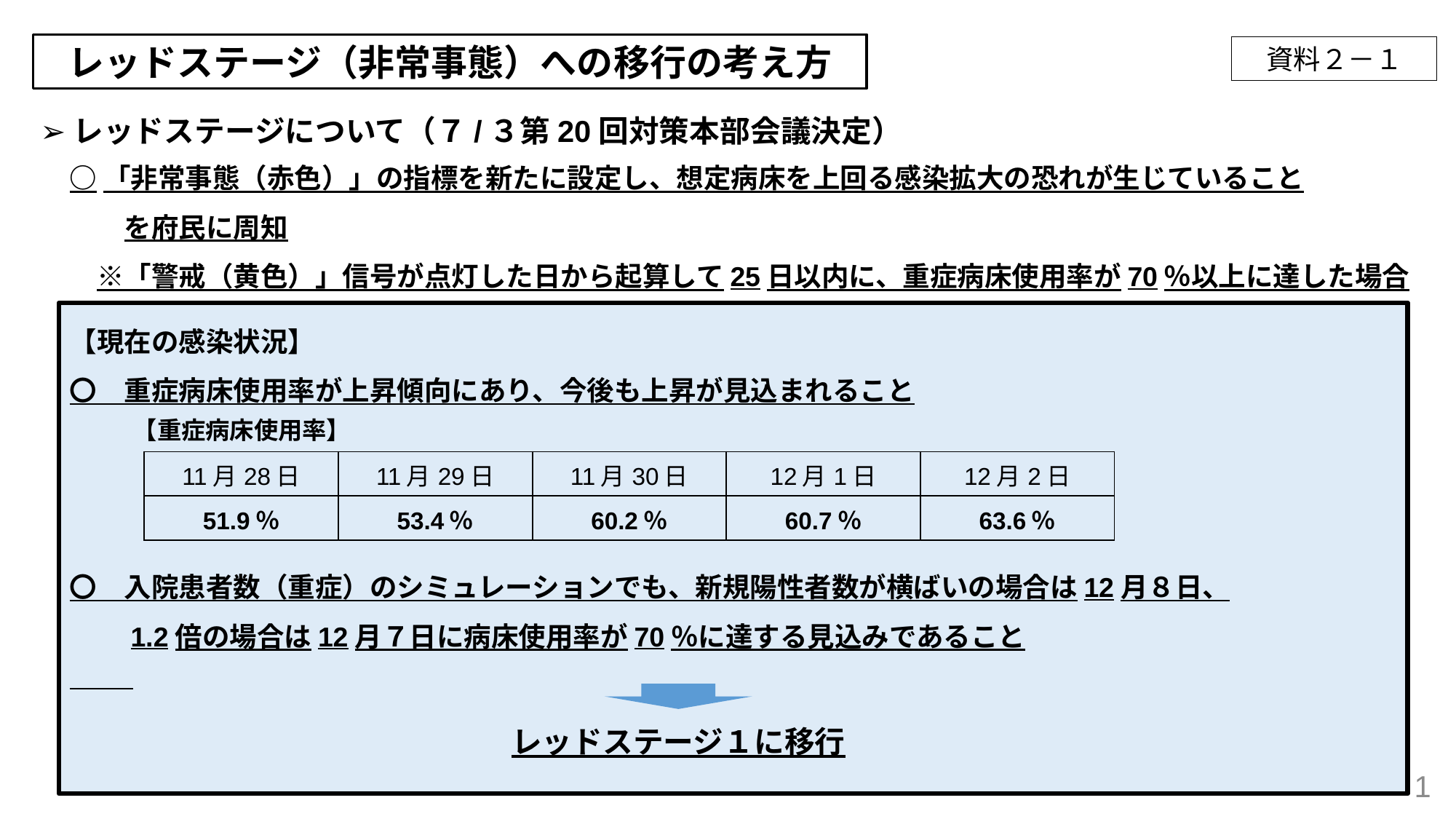

レッドステージ（非常事態）への移行の考え方
資料２－１
➢レッドステージについて（７/３第20回対策本部会議決定）
○「非常事態（赤色）」の指標を新たに設定し、想定病床を上回る感染拡大の恐れが生じていること
　　を府民に周知
　※「警戒（黄色）」信号が点灯した日から起算して25日以内に、重症病床使用率が70％以上に達した場合
【現在の感染状況】
〇　重症病床使用率が上昇傾向にあり、今後も上昇が見込まれること

〇　入院患者数（重症）のシミュレーションでも、新規陽性者数が横ばいの場合は12月８日、
　　1.2倍の場合は12月７日に病床使用率が70％に達する見込みであること

【重症病床使用率】
| 11月28日 | 11月29日 | 11月30日 | 12月1日 | 12月2日 |
| --- | --- | --- | --- | --- |
| 51.9％ | 53.4％ | 60.2％ | 60.7％ | 63.6％ |

レッドステージ１に移行

1